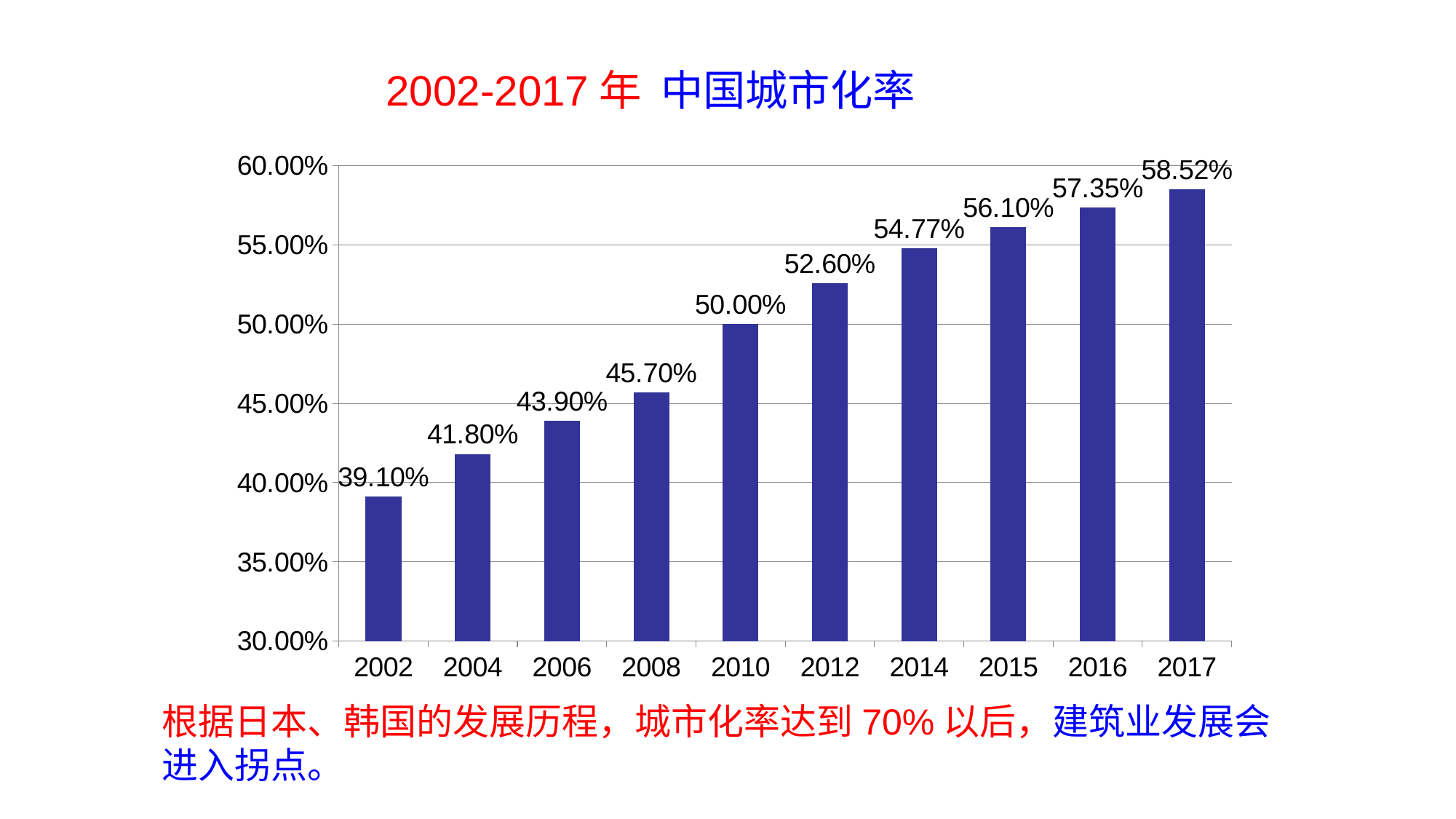

2002-2017年  中国城市化率

### Chart

| Category |  |
|---|---|
| 2002 | 0.391 |
| 2004 | 0.418 |
| 2006 | 0.439 |
| 2008 | 0.457 |
| 2010 | 0.5 |
| 2012 | 0.526 |
| 2014 | 0.5477 |
| 2015 | 0.561 |
| 2016 | 0.5735 |
| 2017 | 0.5852 |
根据日本、韩国的发展历程，城市化率达到70%以后，建筑业发展会进入拐点。